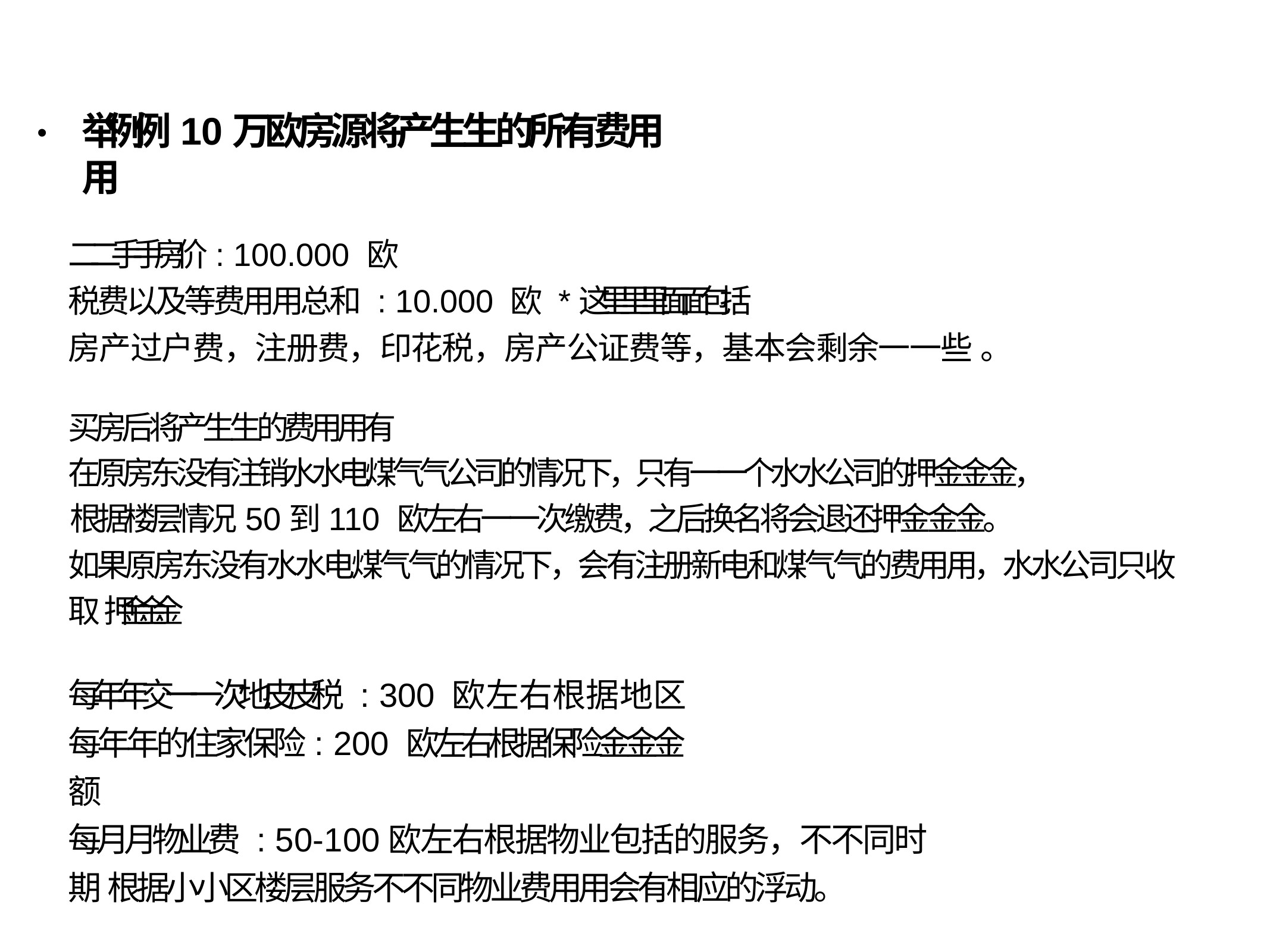

# 举例例10万欧房源将产⽣生的所有费⽤用
•
⼆二⼿手房价: 100.000 欧
税费以及等费⽤用总和 : 10.000 欧 *这⾥里里⾯面包括
房产过户费，注册费，印花税，房产公证费等，基本会剩余⼀一些 。

买房后将产⽣生的费⽤用有
在原房东没有注销⽔水电煤⽓气公司的情况下，只有⼀一个⽔水公司的押⾦金金， 根据楼层情况50到110 欧左右⼀一次缴费，之后换名将会退还押⾦金金。
如果原房东没有⽔水电煤⽓气的情况下，会有注册新电和煤⽓气的费⽤用，⽔水公司只收取 押⾦金金

每年年交⼀一次地⽪皮税 : 300 欧左右根据地区 每年年的住家保险: 200 欧左右根据保险⾦金金额
每⽉月物业费 : 50-100欧左右根据物业包括的服务，不不同时期 根据⼩小区楼层服务不不同物业费⽤用会有相应的浮动。